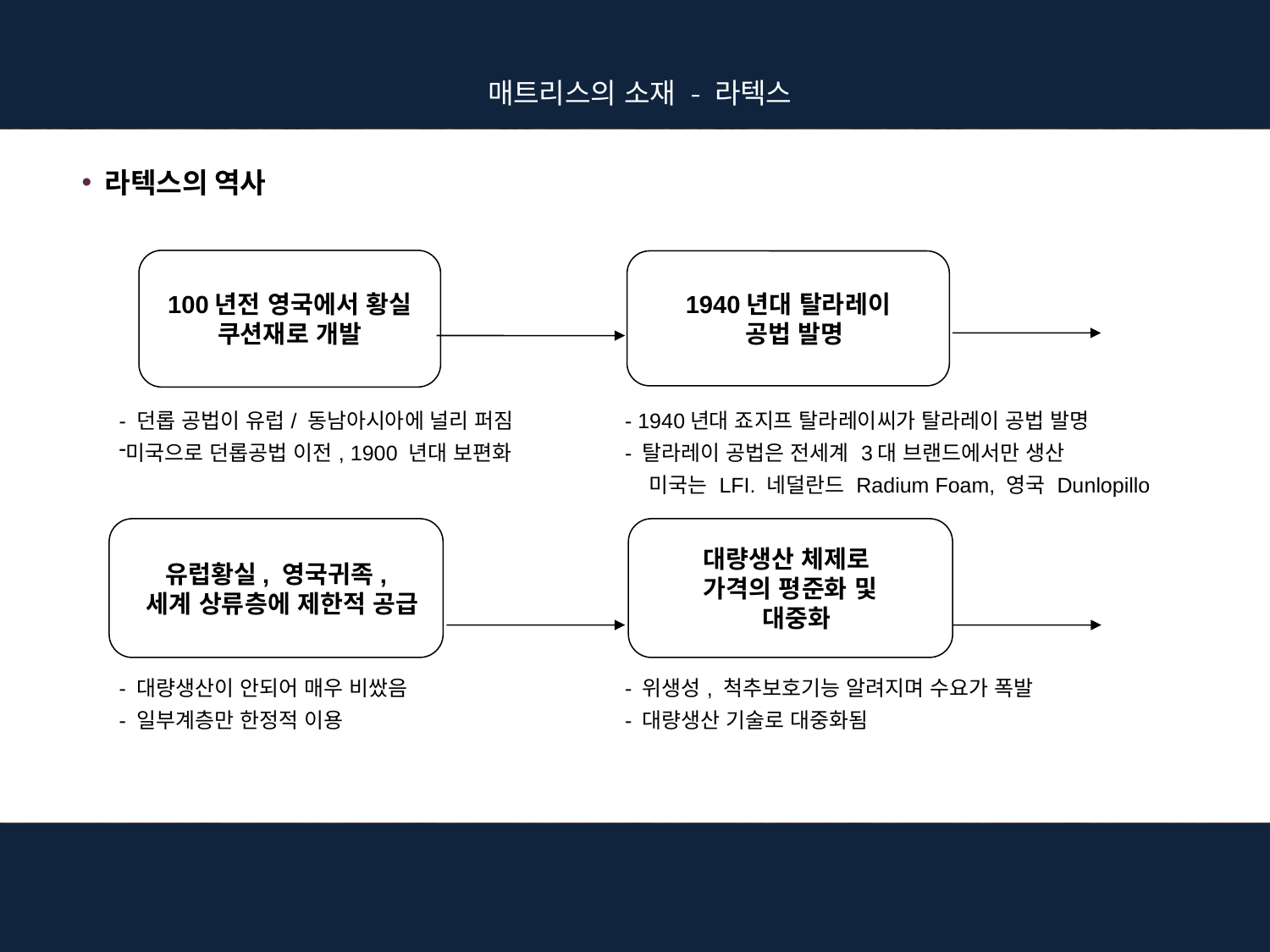

매트리스의 소재 - 라텍스
 라텍스의 역사
|  |  |  |  |  |  |  |  |  |  |  |
| --- | --- | --- | --- | --- | --- | --- | --- | --- | --- | --- |
|  |  |  |  |  |  |  |  |  |  |  |
|  |  |  |  |  |  |  |  |  |  |  |
|  |  |  |  |  |  |  |  |  |  |  |
|  |  |  |  |  |  |  |  |  |  |  |
|  |  |  |  |  |  |  |  |  |  |  |
| - 던롭 공법이 유럽/ 동남아시아에 널리 퍼짐 |  |  |  |  |  | - 1940년대 죠지프 탈라레이씨가 탈라레이 공법 발명 |  |  |  |  |
| 미국으로 던롭공법 이전, 1900 년대 보편화 |  |  |  |  |  | - 탈라레이 공법은 전세계 3대 브랜드에서만 생산 |  |  |  |  |
|  |  |  |  |  |  | 미국는 LFI. 네덜란드 Radium Foam, 영국 Dunlopillo |  |  |  |  |
|  |  |  |  |  |  |  |  |  |  |  |
|  |  |  |  |  |  |  |  |  |  |  |
|  |  |  |  |  |  |  |  |  |  |  |
|  |  |  |  |  |  |  |  |  |  |  |
|  |  |  |  |  |  |  |  |  |  |  |
|  |  |  |  |  |  |  |  |  |  |  |
| - 대량생산이 안되어 매우 비쌌음 |  |  |  |  |  | - 위생성, 척추보호기능 알려지며 수요가 폭발 |  |  |  |  |
| - 일부계층만 한정적 이용 |  |  |  |  |  | - 대량생산 기술로 대중화됨 |  |  |  |  |
100년전 영국에서 황실 쿠션재로 개발
1940년대 탈라레이
 공법 발명

유럽황실, 영국귀족,
 세계 상류층에 제한적 공급
대량생산 체제로
가격의 평준화 및
 대중화